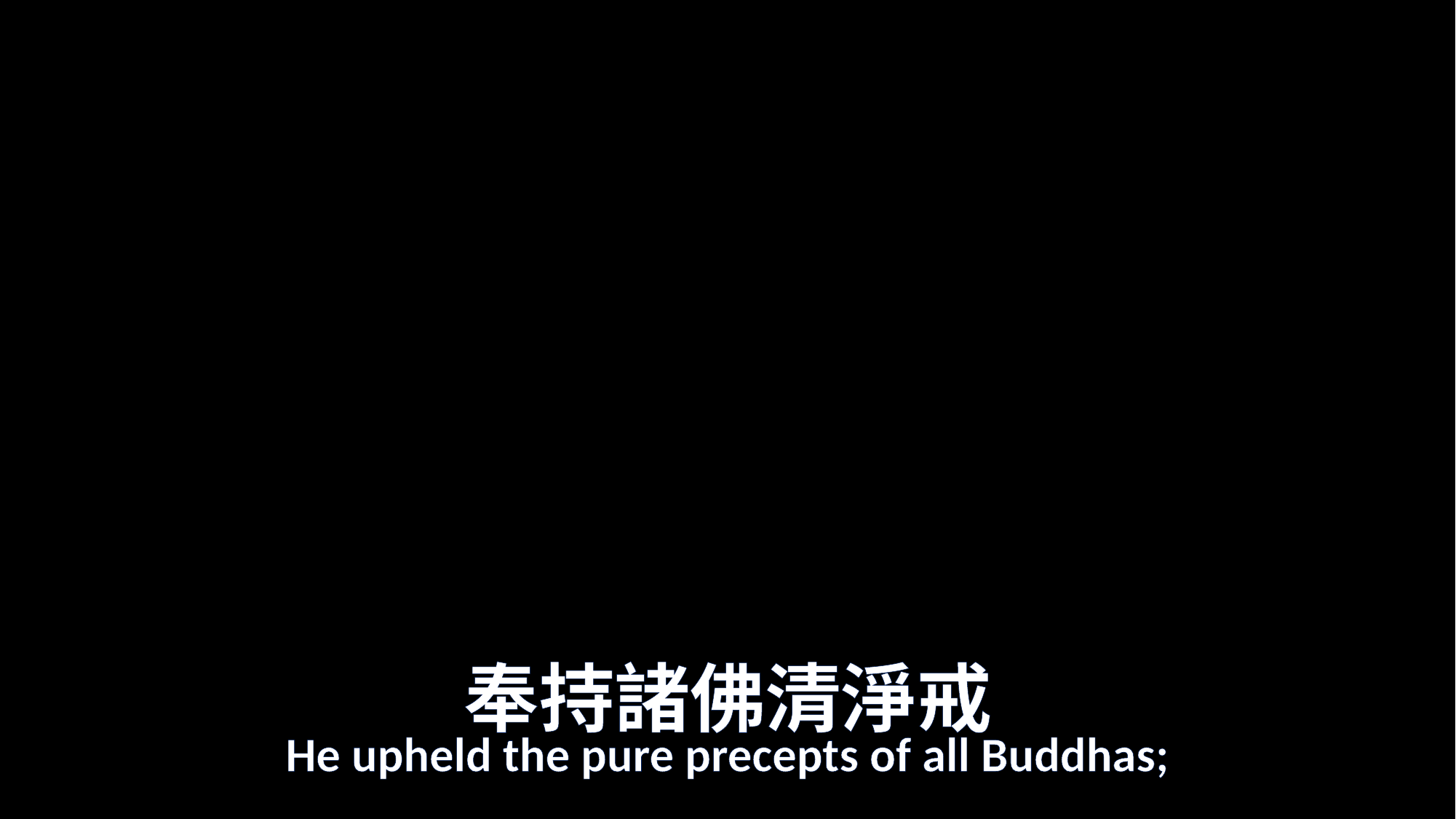

# 奉持諸佛清淨戒
He upheld the pure precepts of all Buddhas;